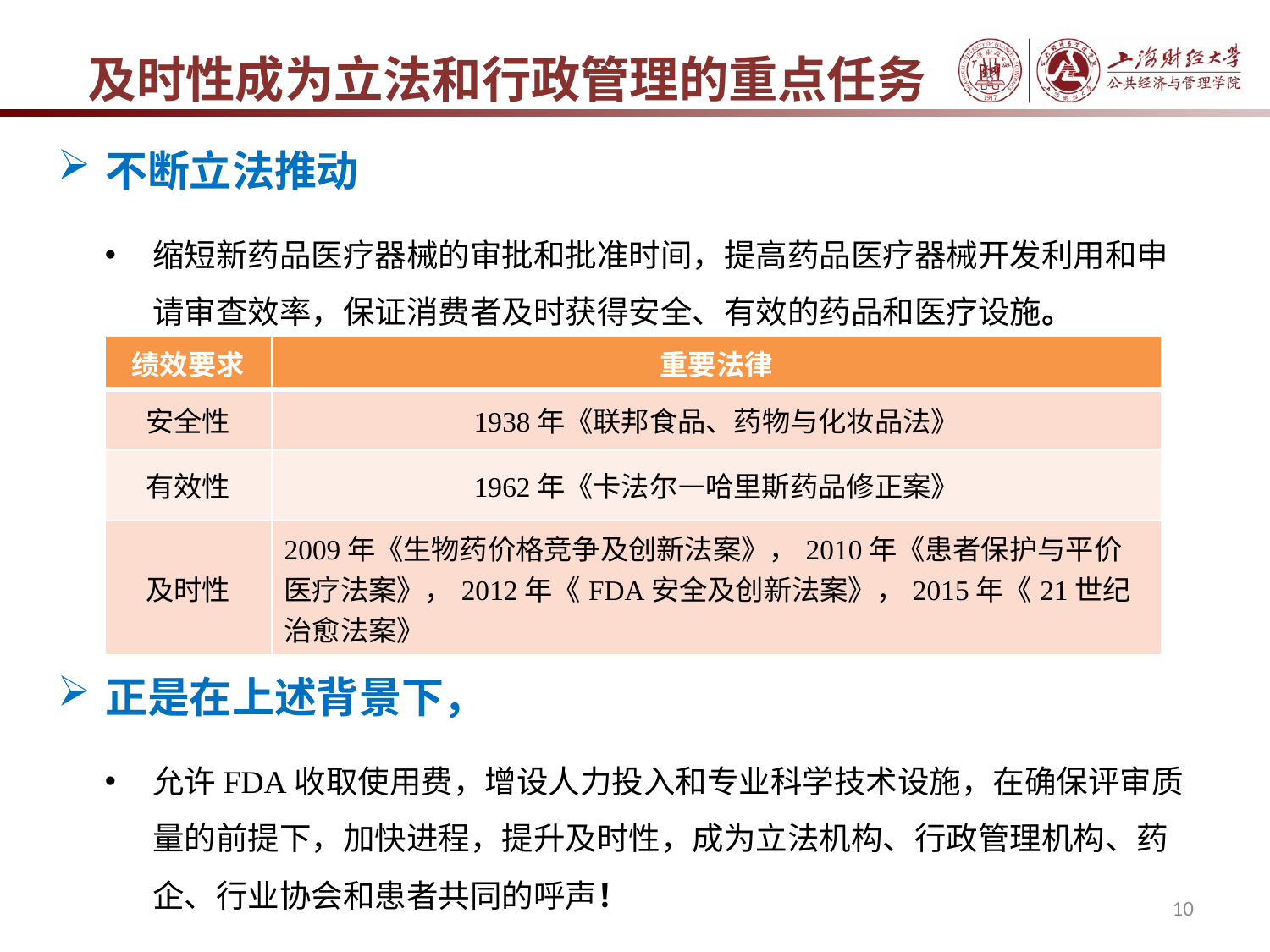

及时性成为立法和行政管理的重点任务
不断立法推动
缩短新药品医疗器械的审批和批准时间，提高药品医疗器械开发利用和申请审查效率，保证消费者及时获得安全、有效的药品和医疗设施。
| 绩效要求 | 重要法律 |
| --- | --- |
| 安全性 | 1938年《联邦食品、药物与化妆品法》 |
| 有效性 | 1962年《卡法尔—哈里斯药品修正案》 |
| 及时性 | 2009年《生物药价格竞争及创新法案》，2010年《患者保护与平价医疗法案》，2012年《FDA安全及创新法案》，2015年《21世纪治愈法案》 |
正是在上述背景下，
允许FDA收取使用费，增设人力投入和专业科学技术设施，在确保评审质量的前提下，加快进程，提升及时性，成为立法机构、行政管理机构、药企、行业协会和患者共同的呼声！
10